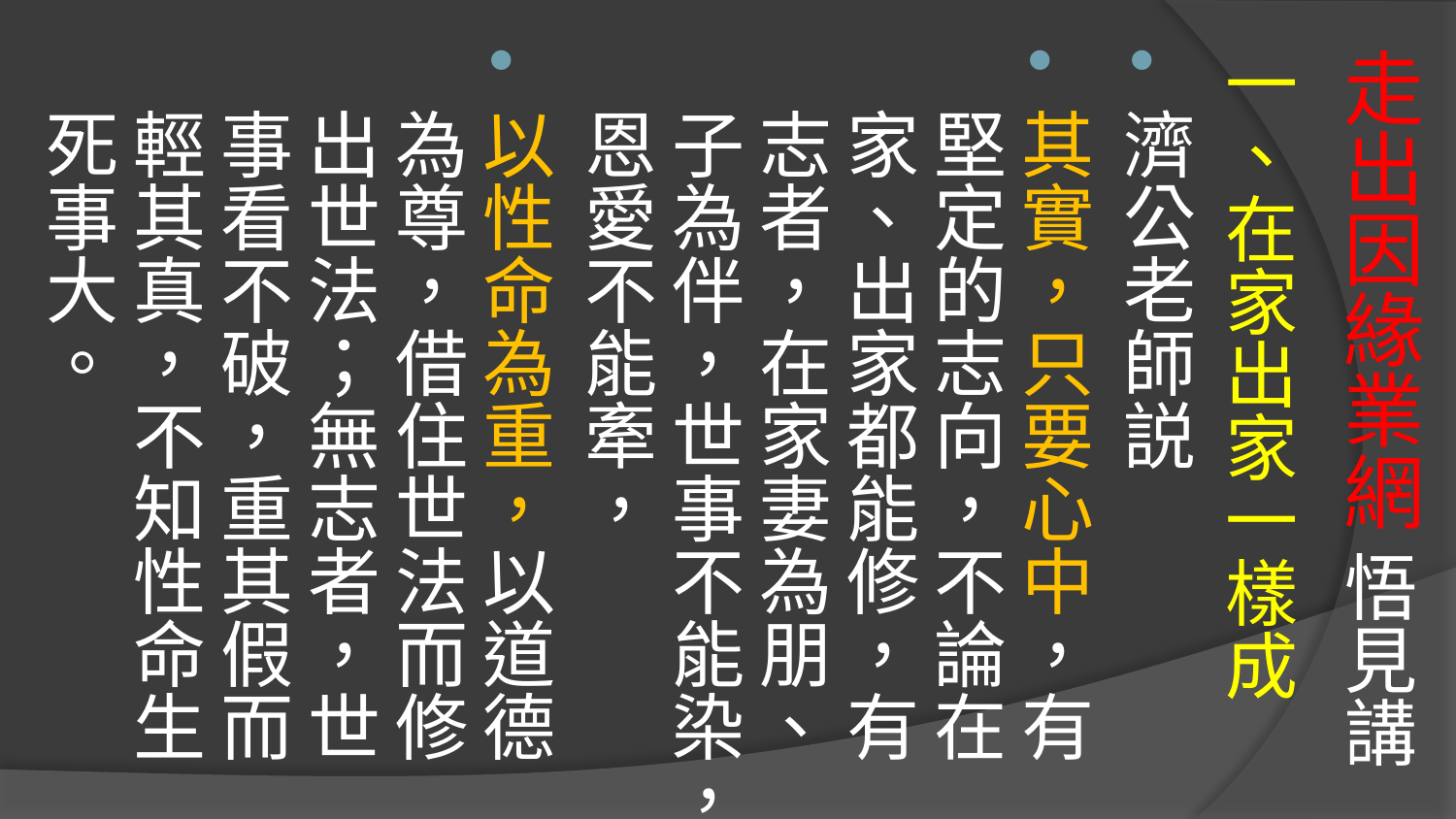

# 走出因緣業網 悟見講
一、在家出家一樣成
濟公老師説
其實，只要心中，有堅定的志向，不論在家、出家都能修，有志者，在家妻為朋、子為伴，世事不能染，恩愛不能牽，
以性命為重，以道德為尊，借住世法而修出世法；無志者，世事看不破，重其假而輕其真，不知性命生死事大。